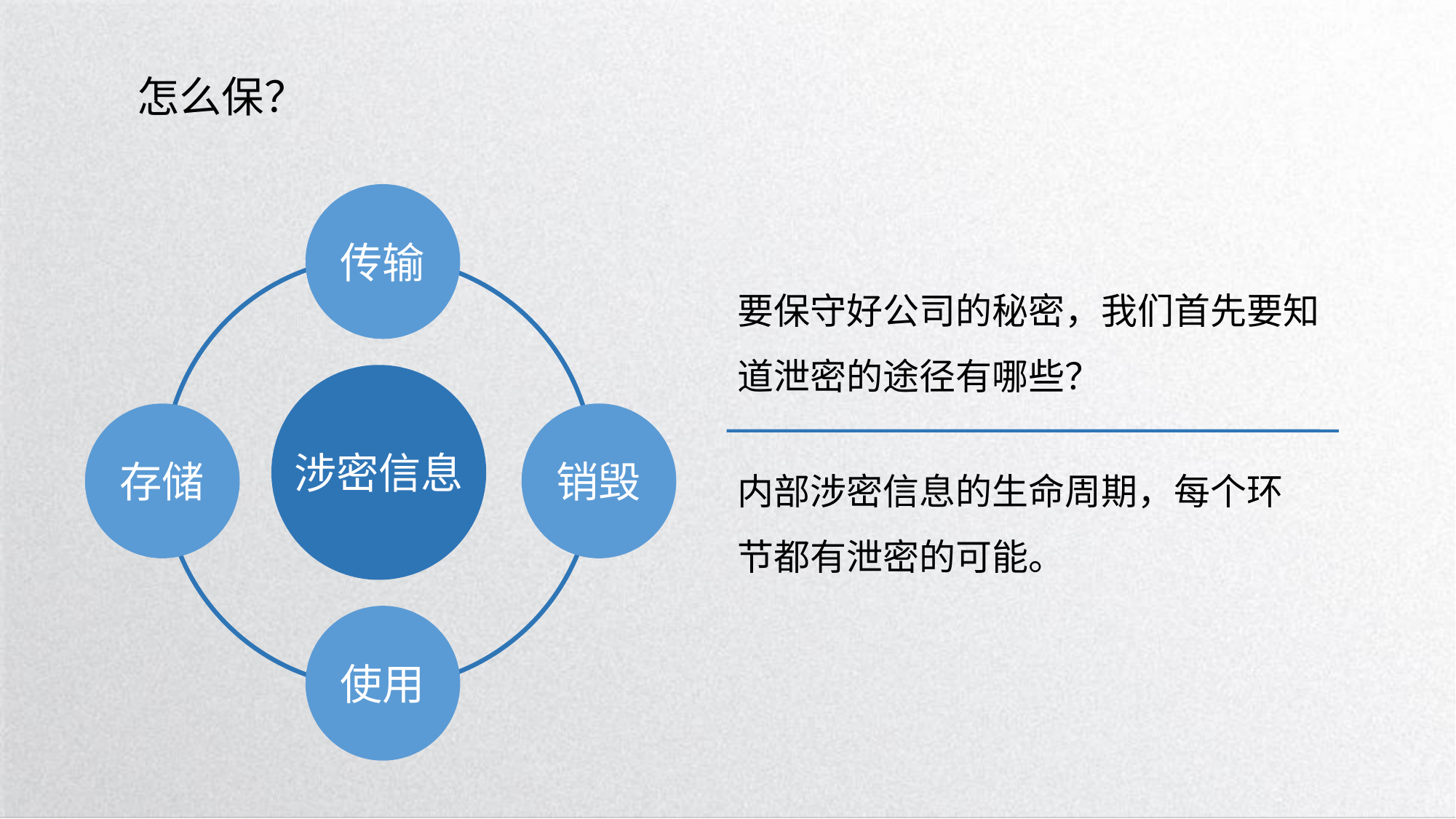

怎么保？

传输

要保守好公司的秘密，我们首先要知道泄密的途径有哪些？

存储

销毁
涉密信息
内部涉密信息的生命周期，每个环节都有泄密的可能。

使用